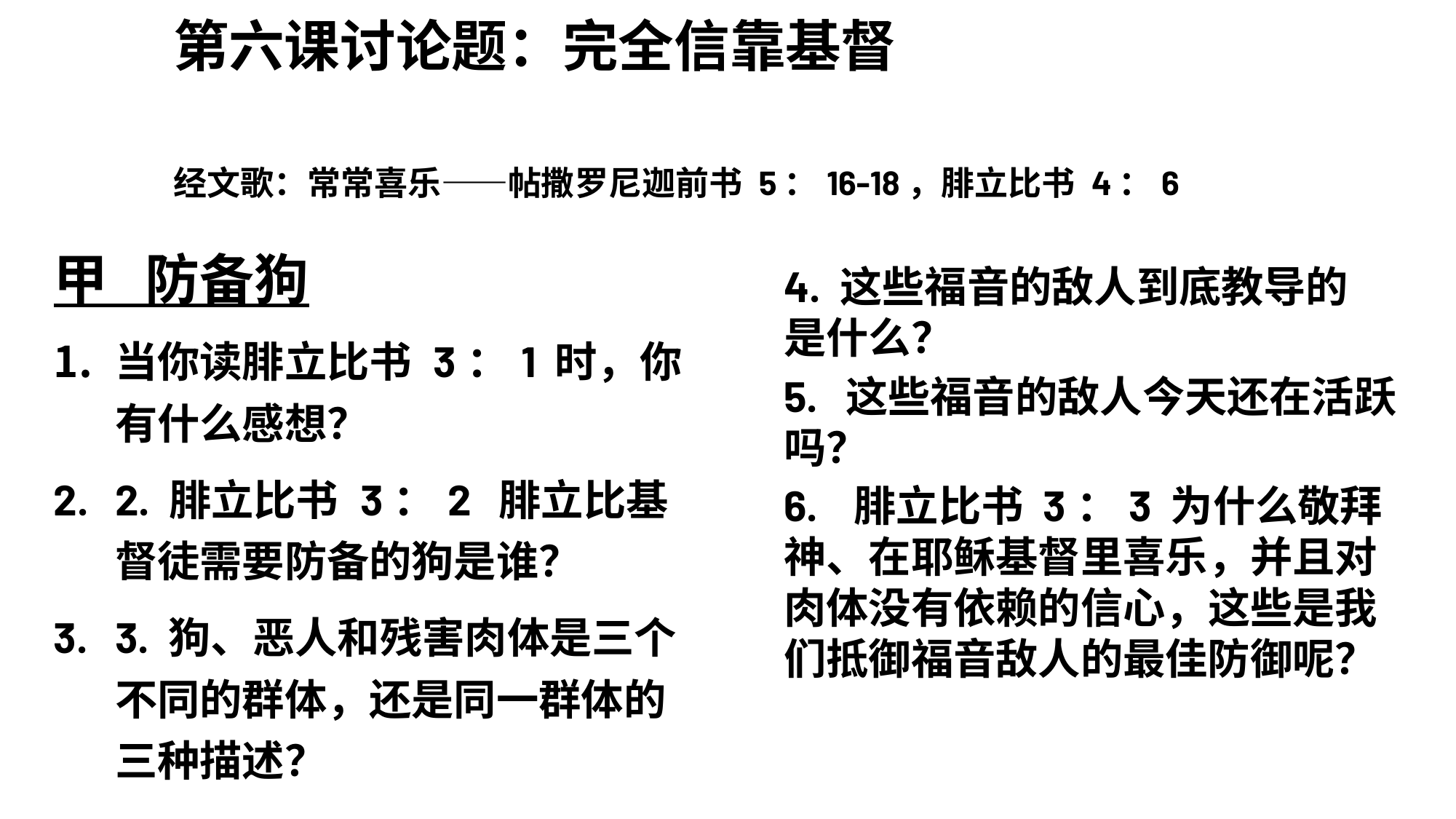

# 第六课讨论题：完全信靠基督 经文歌：常常喜乐——帖撒罗尼迦前书 5：16-18，腓立比书 4：6
甲   防备狗
当你读腓立比书 3：1 时，你有什么感想？
2. 腓立比书 3：2  腓立比基督徒需要防备的狗是谁？
3. 狗、恶人和残害肉体是三个不同的群体，还是同一群体的三种描述？
4. 这些福音的敌人到底教导的   是什么？
5.  这些福音的敌人今天还在活跃吗？
6.   腓立比书 3：3 为什么敬拜神、在耶稣基督里喜乐，并且对肉体没有依赖的信心，这些是我们抵御福音敌人的最佳防御呢？